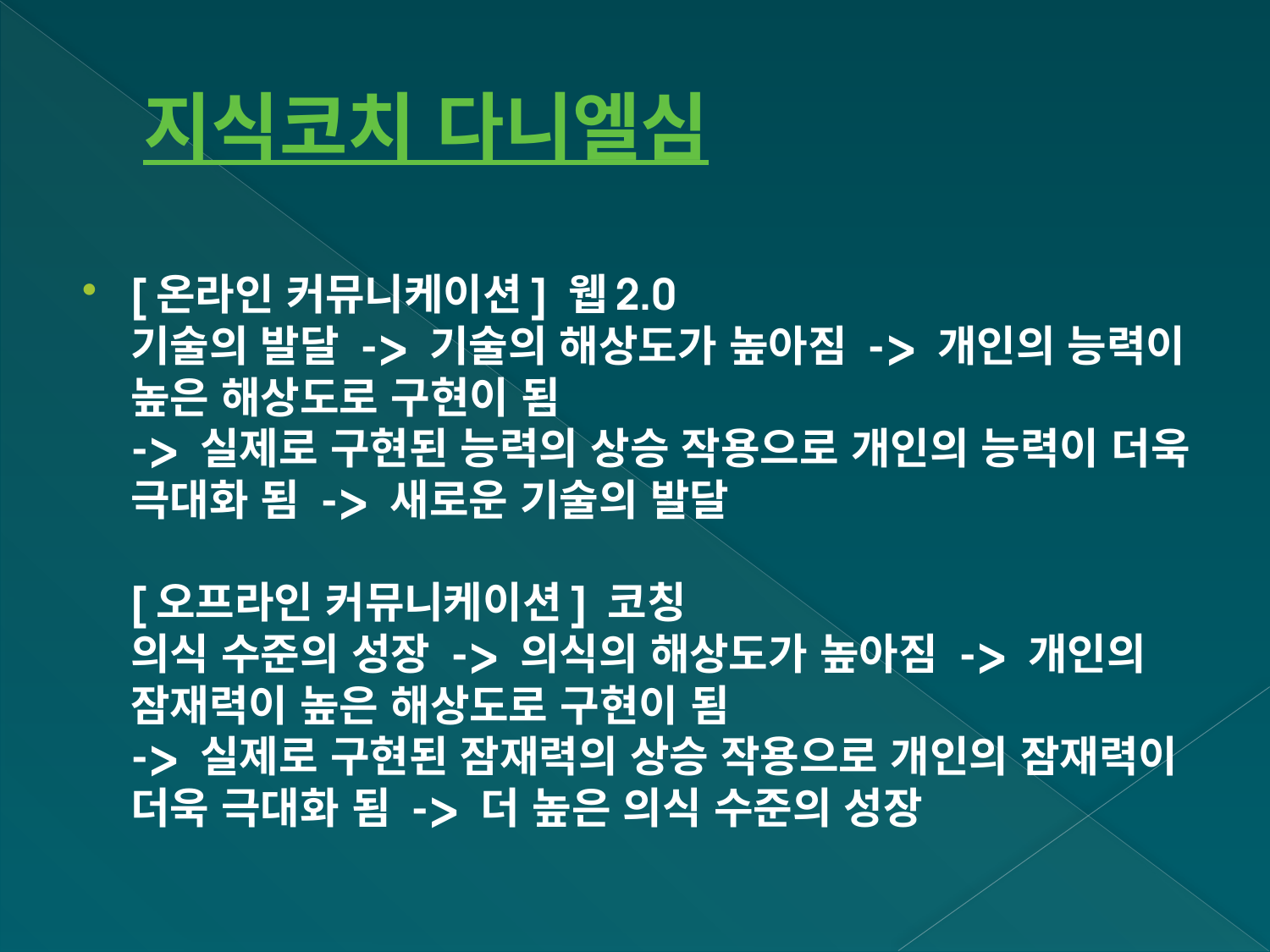

# 지식코치 다니엘심
[온라인 커뮤니케이션] 웹2.0
기술의 발달 -> 기술의 해상도가 높아짐 -> 개인의 능력이 높은 해상도로 구현이 됨
-> 실제로 구현된 능력의 상승 작용으로 개인의 능력이 더욱 극대화 됨 -> 새로운 기술의 발달
[오프라인 커뮤니케이션] 코칭
의식 수준의 성장 -> 의식의 해상도가 높아짐 -> 개인의 잠재력이 높은 해상도로 구현이 됨
-> 실제로 구현된 잠재력의 상승 작용으로 개인의 잠재력이 더욱 극대화 됨 -> 더 높은 의식 수준의 성장